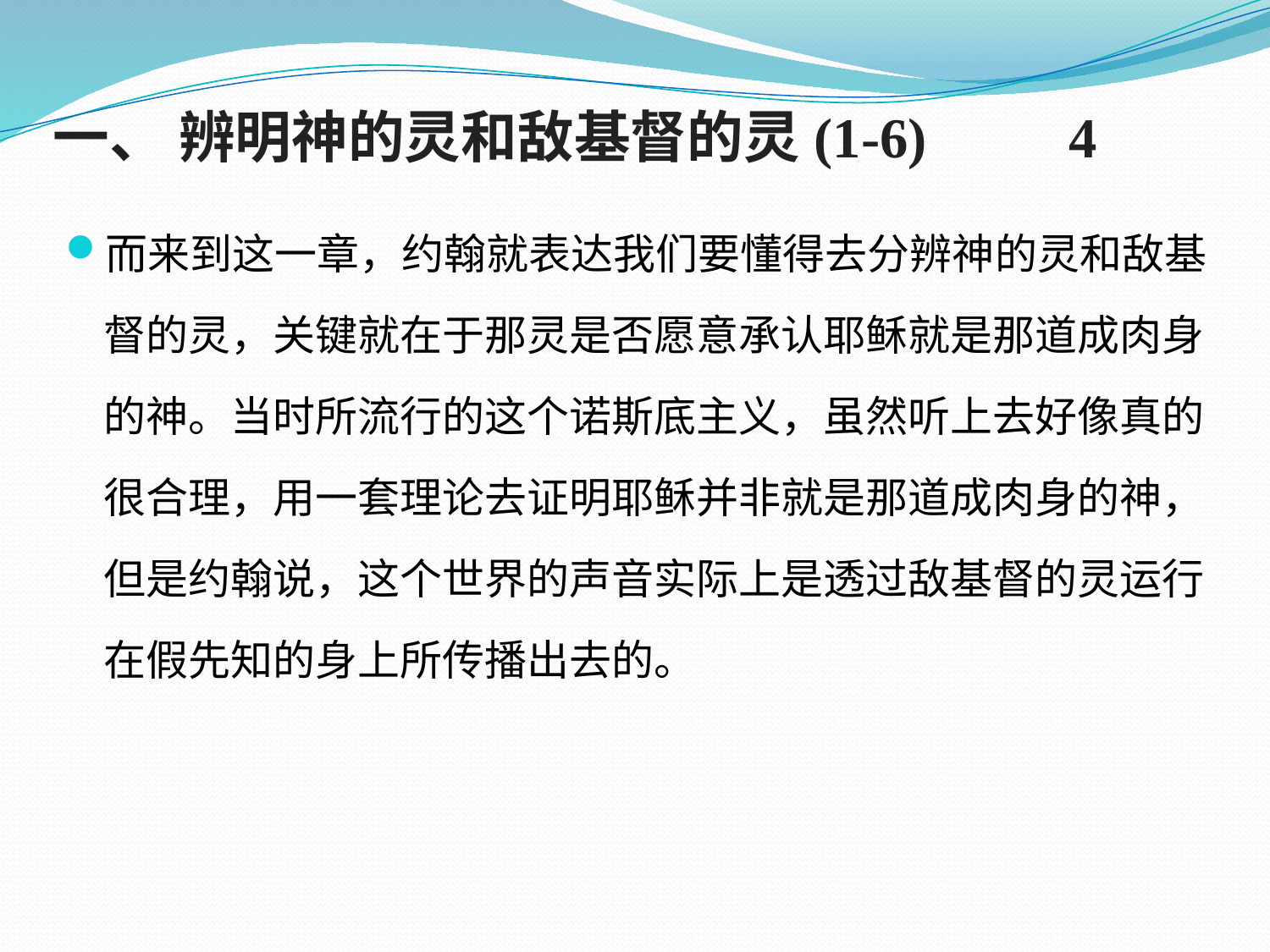

# 一、 辨明神的灵和敌基督的灵(1-6)          4
而来到这一章，约翰就表达我们要懂得去分辨神的灵和敌基督的灵，关键就在于那灵是否愿意承认耶稣就是那道成肉身的神。当时所流行的这个诺斯底主义，虽然听上去好像真的很合理，用一套理论去证明耶稣并非就是那道成肉身的神，但是约翰说，这个世界的声音实际上是透过敌基督的灵运行在假先知的身上所传播出去的。